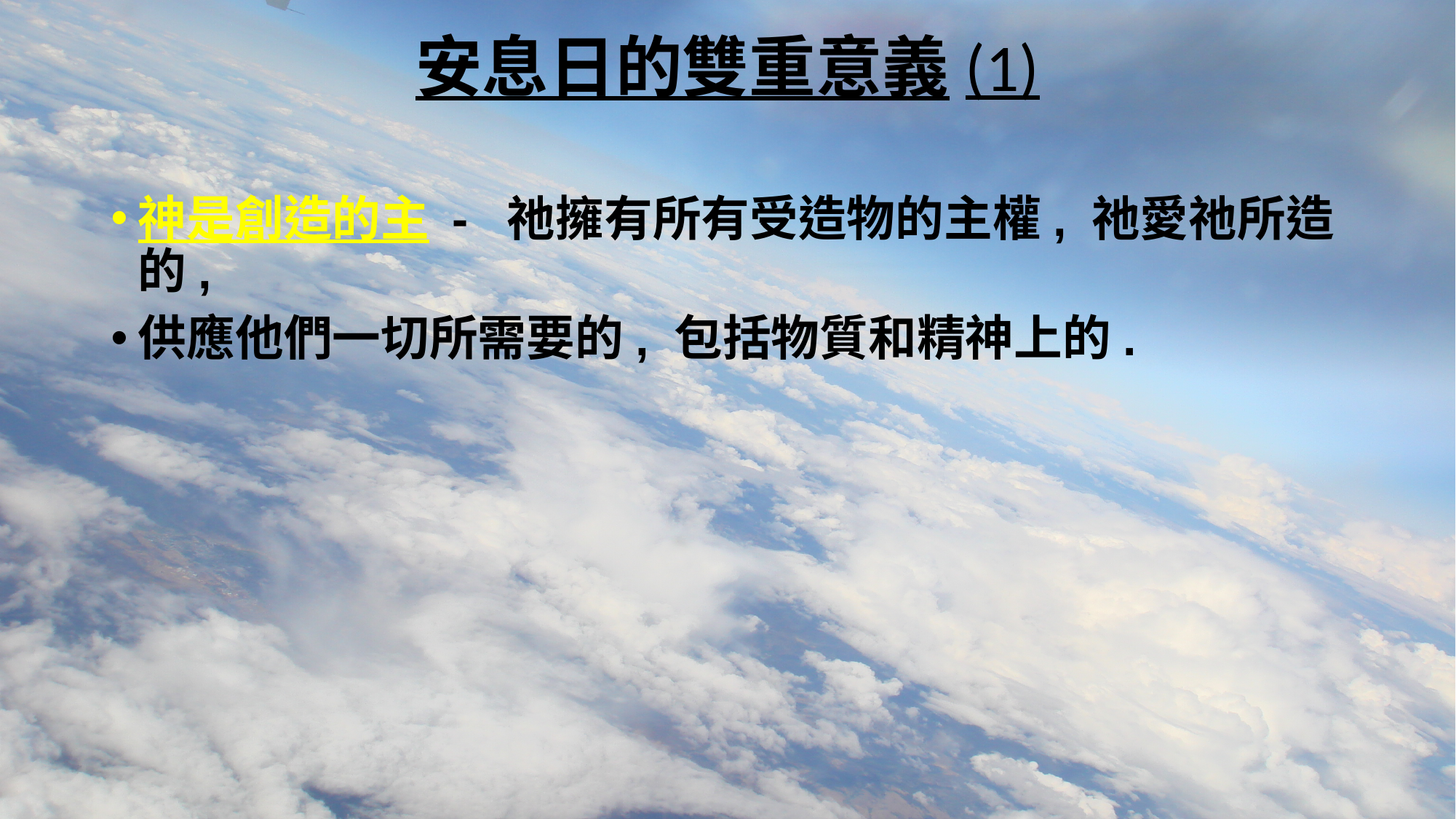

# 安息日的雙重意義(1)
神是創造的主 -  祂擁有所有受造物的主權, 祂愛祂所造的,
供應他們一切所需要的, 包括物質和精神上的.